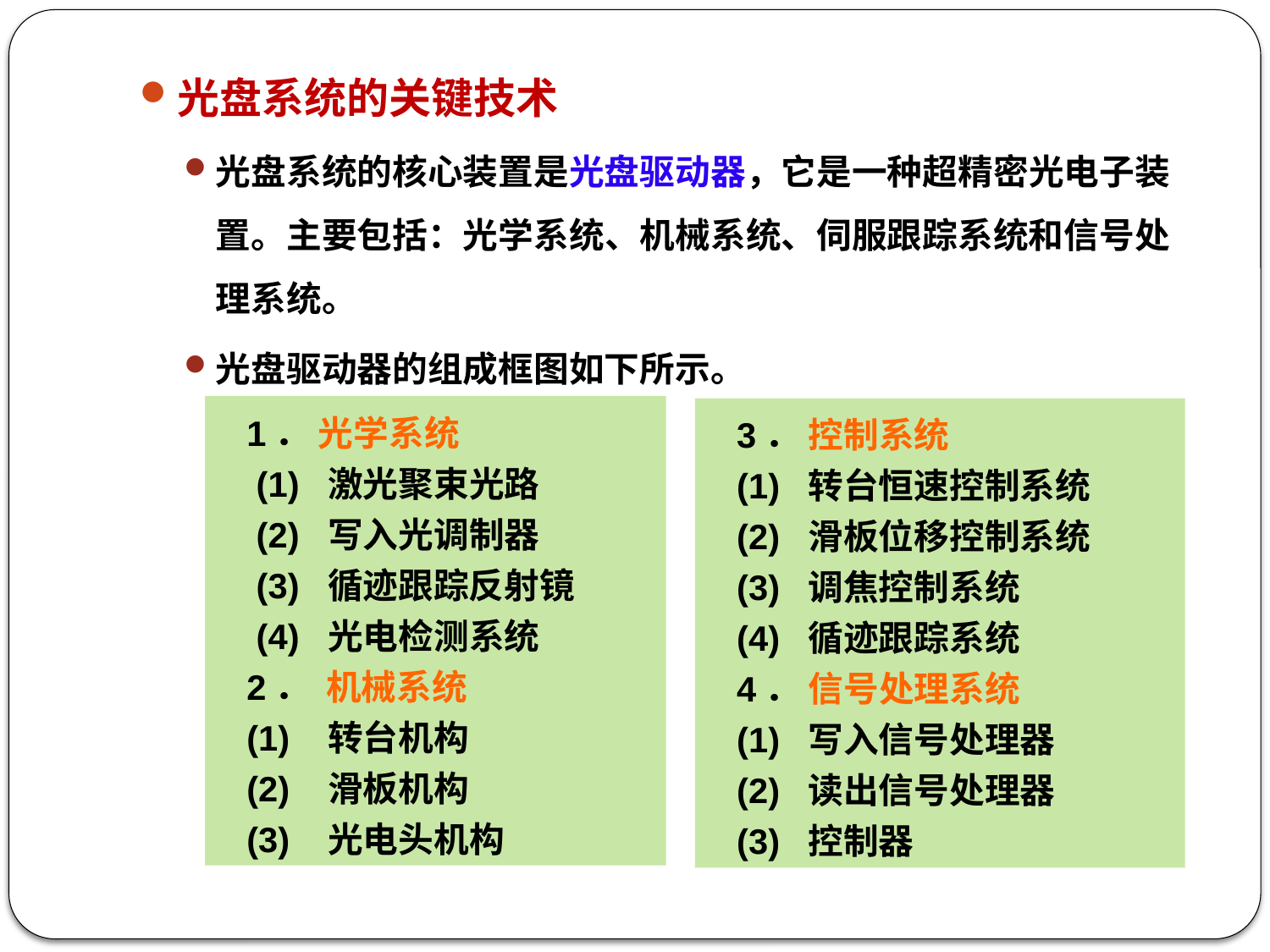

光盘系统的关键技术
光盘系统的核心装置是光盘驱动器，它是一种超精密光电子装置。主要包括：光学系统、机械系统、伺服跟踪系统和信号处理系统。
光盘驱动器的组成框图如下所示。

   1． 光学系统
    (1)  激光聚束光路
    (2)  写入光调制器
    (3)  循迹跟踪反射镜
    (4)  光电检测系统
   2．  机械系统
   (1)   转台机构
   (2)   滑板机构
   (3)   光电头机构
   3． 控制系统
   (1)  转台恒速控制系统
   (2)  滑板位移控制系统
   (3)  调焦控制系统
   (4)  循迹跟踪系统
   4． 信号处理系统
   (1)  写入信号处理器
   (2)  读出信号处理器
   (3)  控制器